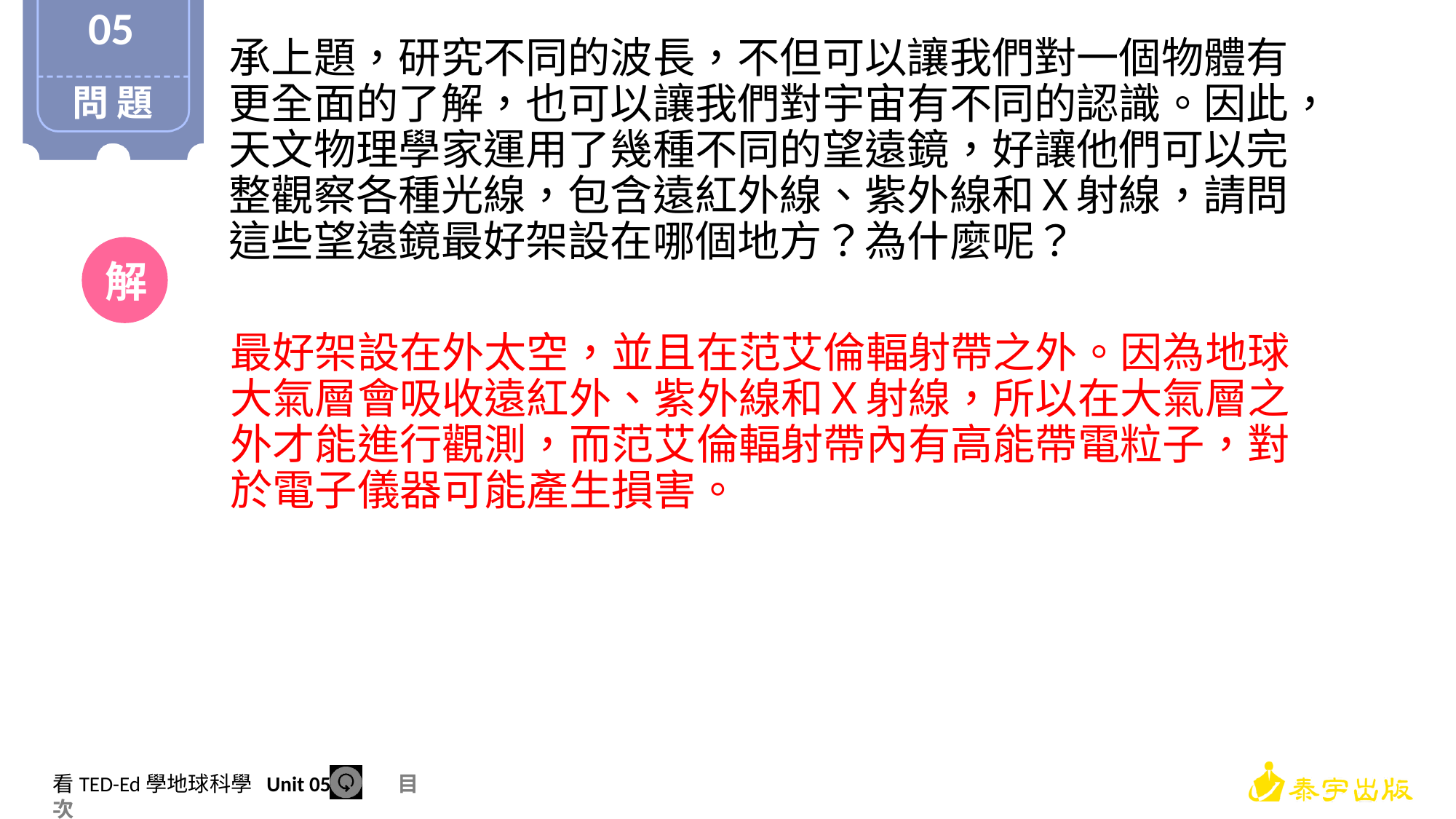

05
承上題，研究不同的波長，不但可以讓我們對一個物體有更全面的了解，也可以讓我們對宇宙有不同的認識。因此，天文物理學家運用了幾種不同的望遠鏡，好讓他們可以完整觀察各種光線，包含遠紅外線、紫外線和Ｘ射線，請問這些望遠鏡最好架設在哪個地方？為什麼呢？
解
最好架設在外太空，並且在范艾倫輻射帶之外。因為地球大氣層會吸收遠紅外、紫外線和Ｘ射線，所以在大氣層之外才能進行觀測，而范艾倫輻射帶內有高能帶電粒子，對於電子儀器可能產生損害。